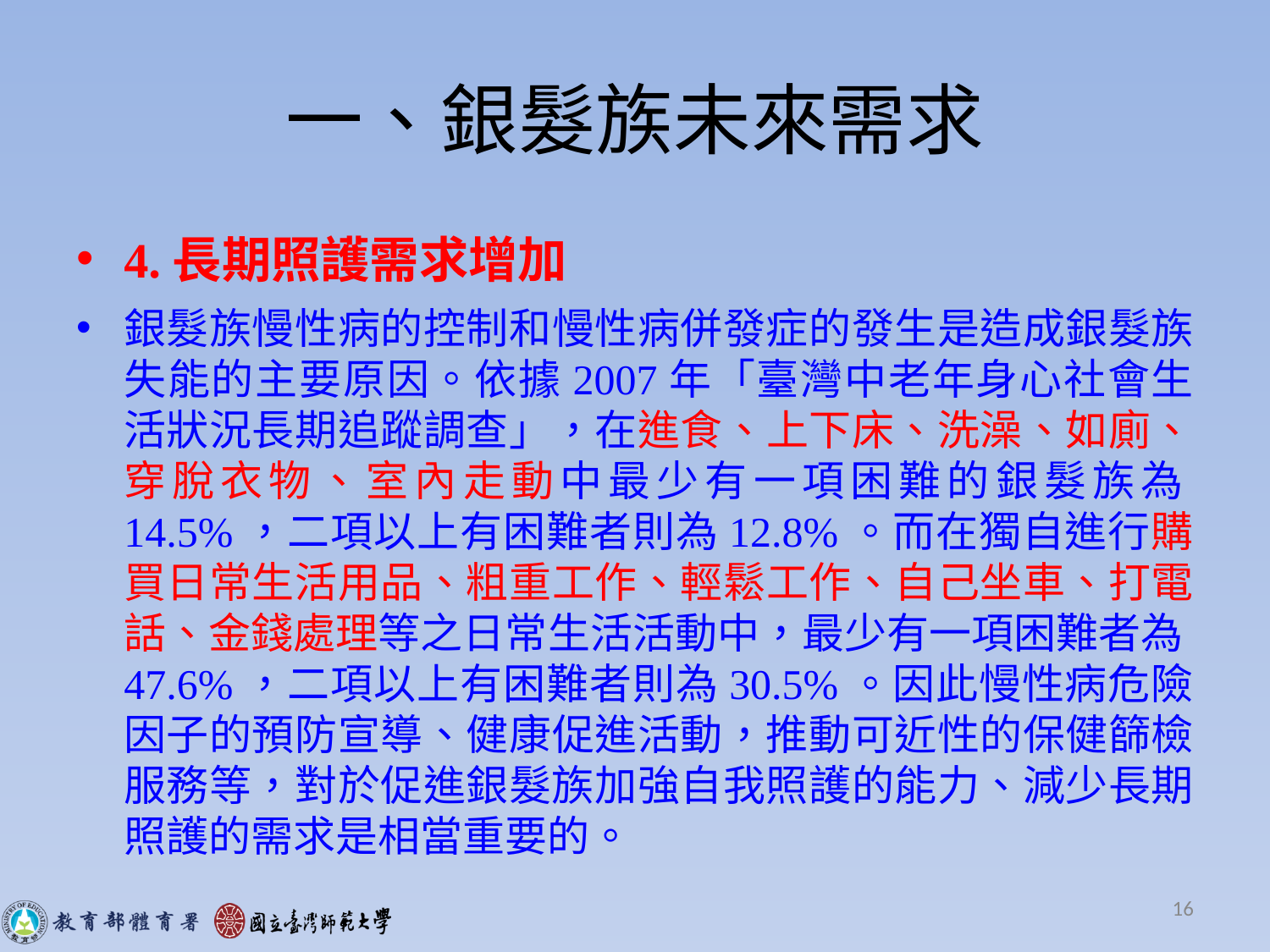

# 一、銀髮族未來需求
4.長期照護需求增加
銀髮族慢性病的控制和慢性病併發症的發生是造成銀髮族失能的主要原因。依據2007年「臺灣中老年身心社會生活狀況長期追蹤調查」，在進食、上下床、洗澡、如廁、穿脫衣物、室內走動中最少有一項困難的銀髮族為14.5%，二項以上有困難者則為12.8%。而在獨自進行購買日常生活用品、粗重工作、輕鬆工作、自己坐車、打電話、金錢處理等之日常生活活動中，最少有一項困難者為47.6%，二項以上有困難者則為30.5%。因此慢性病危險因子的預防宣導、健康促進活動，推動可近性的保健篩檢服務等，對於促進銀髮族加強自我照護的能力、減少長期照護的需求是相當重要的。
16